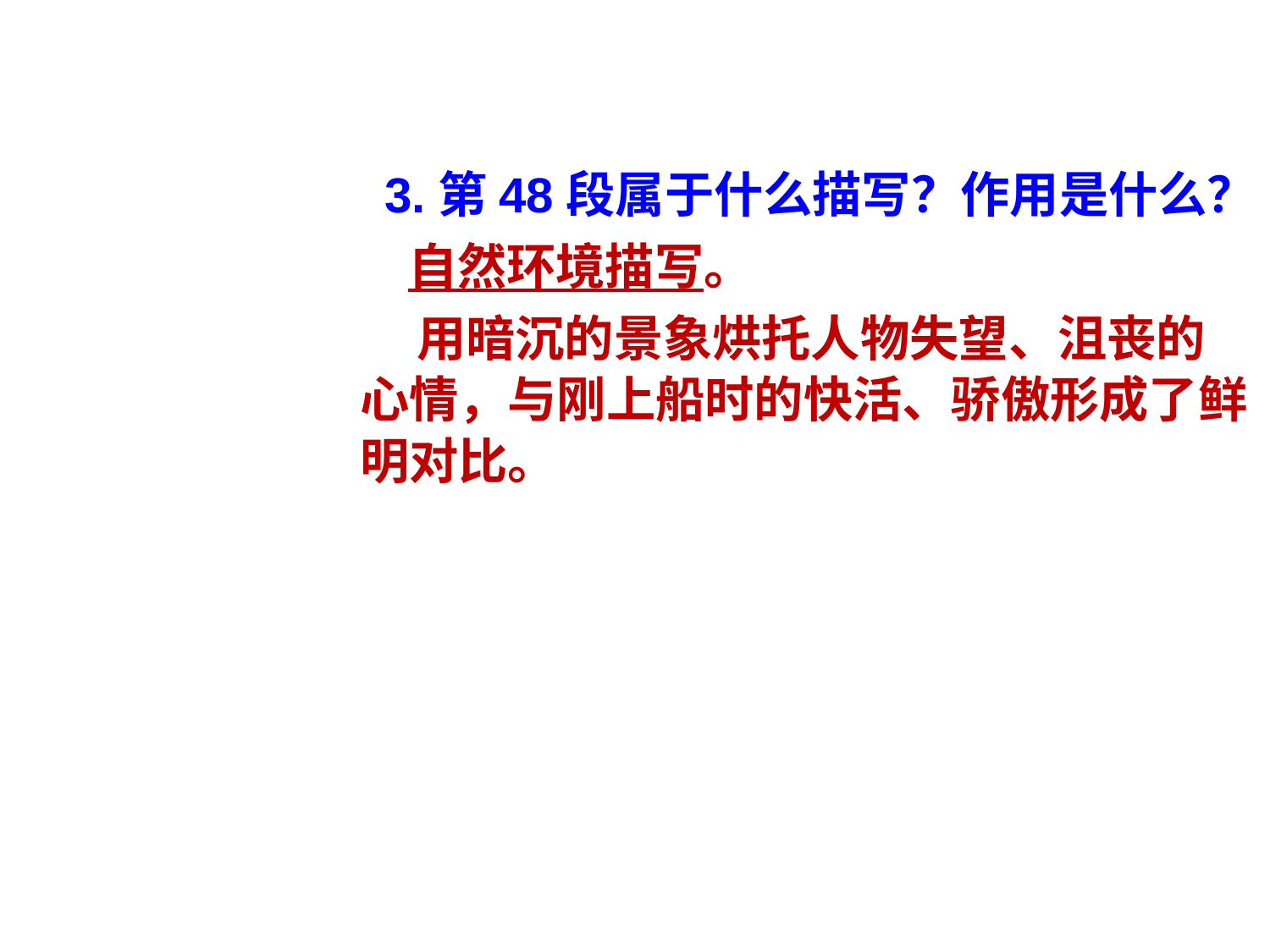

3.第48段属于什么描写？作用是什么？
    自然环境描写。
    用暗沉的景象烘托人物失望、沮丧的心情，与刚上船时的快活、骄傲形成了鲜明对比。